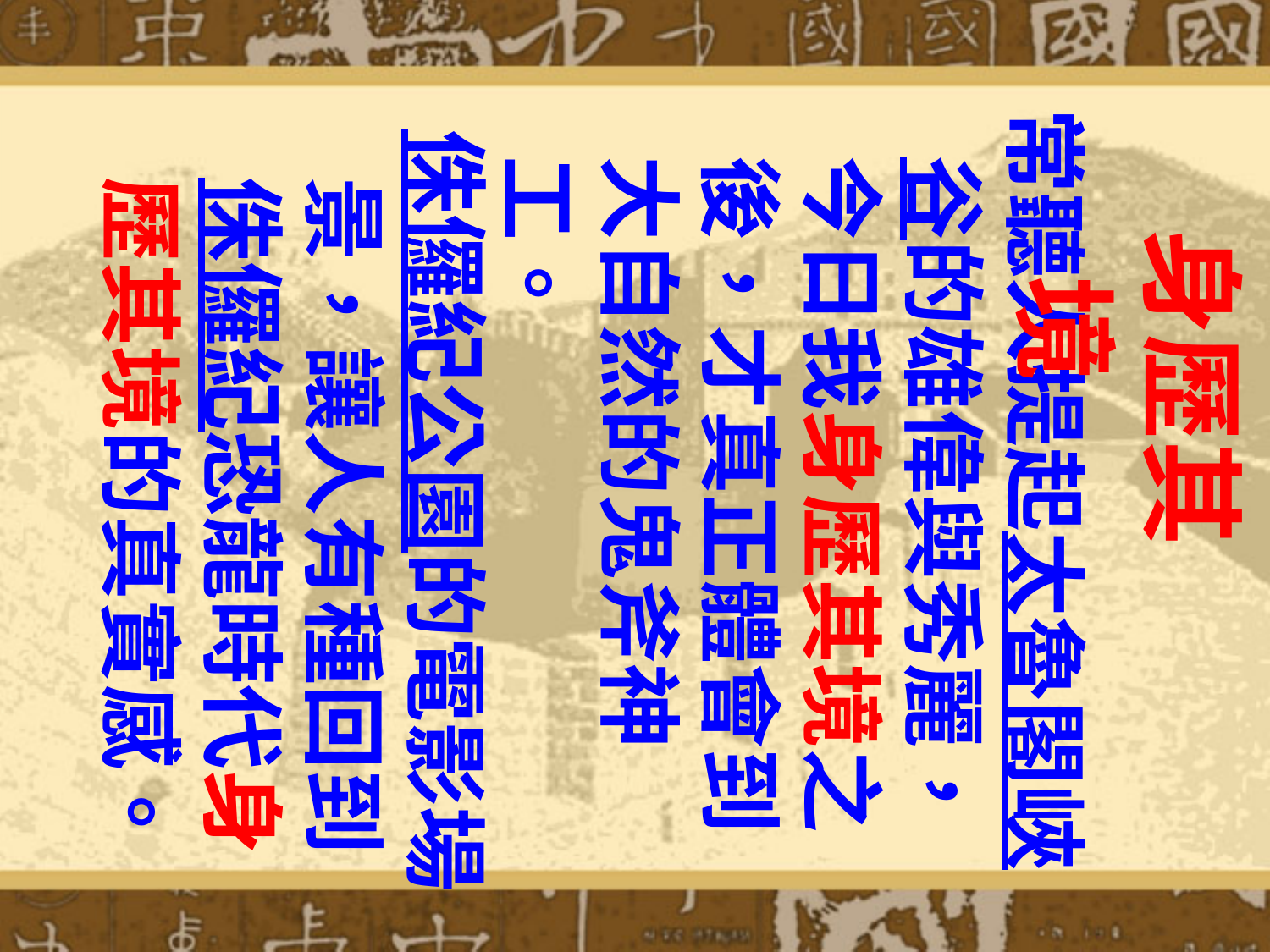

常聽人提起太魯閣峽谷的雄偉與秀麗，今日我身歷其境之後，才真正體會到大自然的鬼斧神工。
侏儸紀公園的電影場景，讓人有種回到侏儸紀恐龍時代身歷其境的真實感。
身歷其境